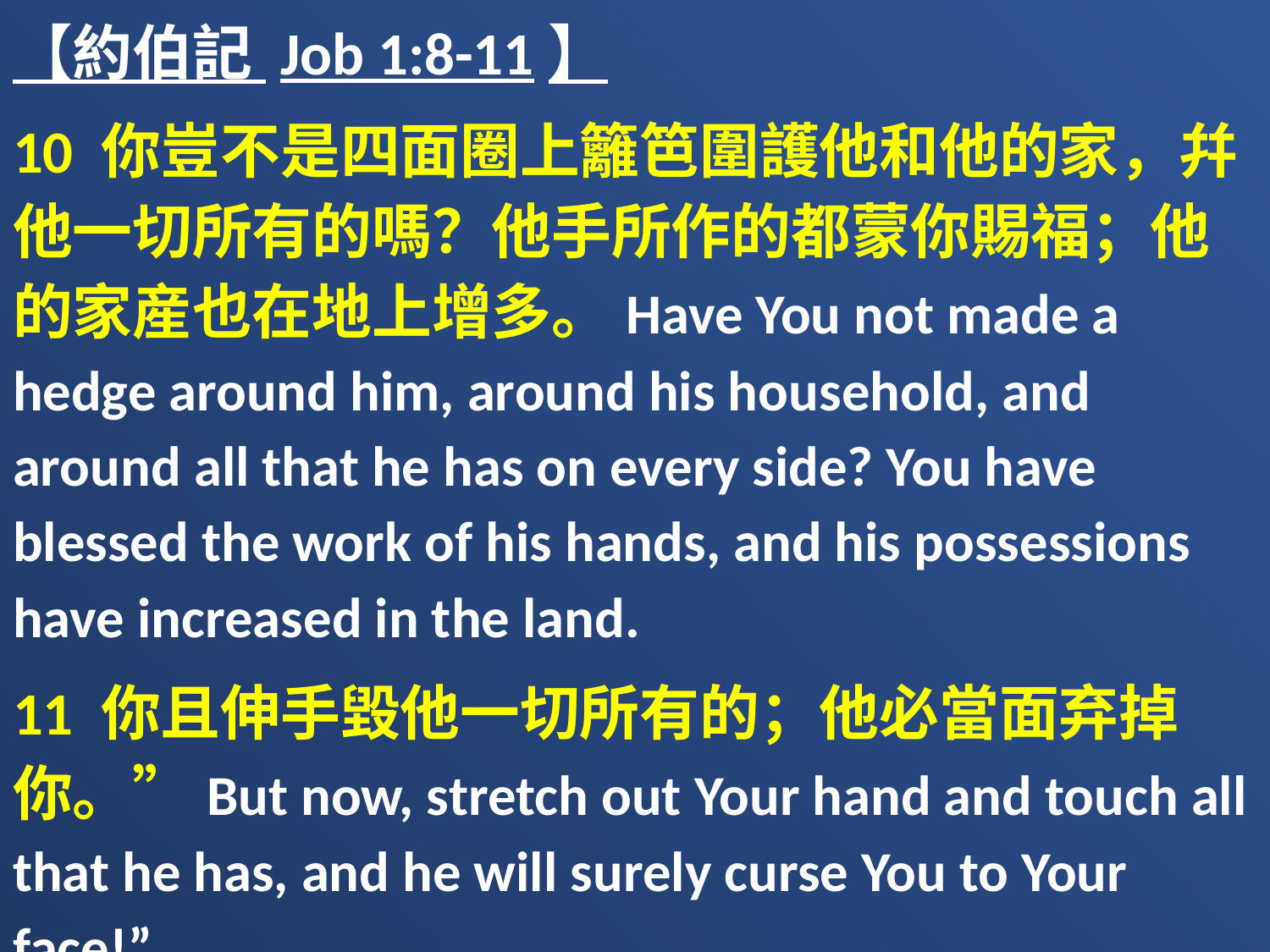

【約伯記 Job 1:8-11】
10 你豈不是四面圈上籬笆圍護他和他的家，幷他一切所有的嗎？他手所作的都蒙你賜福；他的家産也在地上增多。Have You not made a hedge around him, around his household, and around all that he has on every side? You have blessed the work of his hands, and his possessions have increased in the land.
11 你且伸手毀他一切所有的；他必當面弃掉你。”But now, stretch out Your hand and touch all that he has, and he will surely curse You to Your face!”